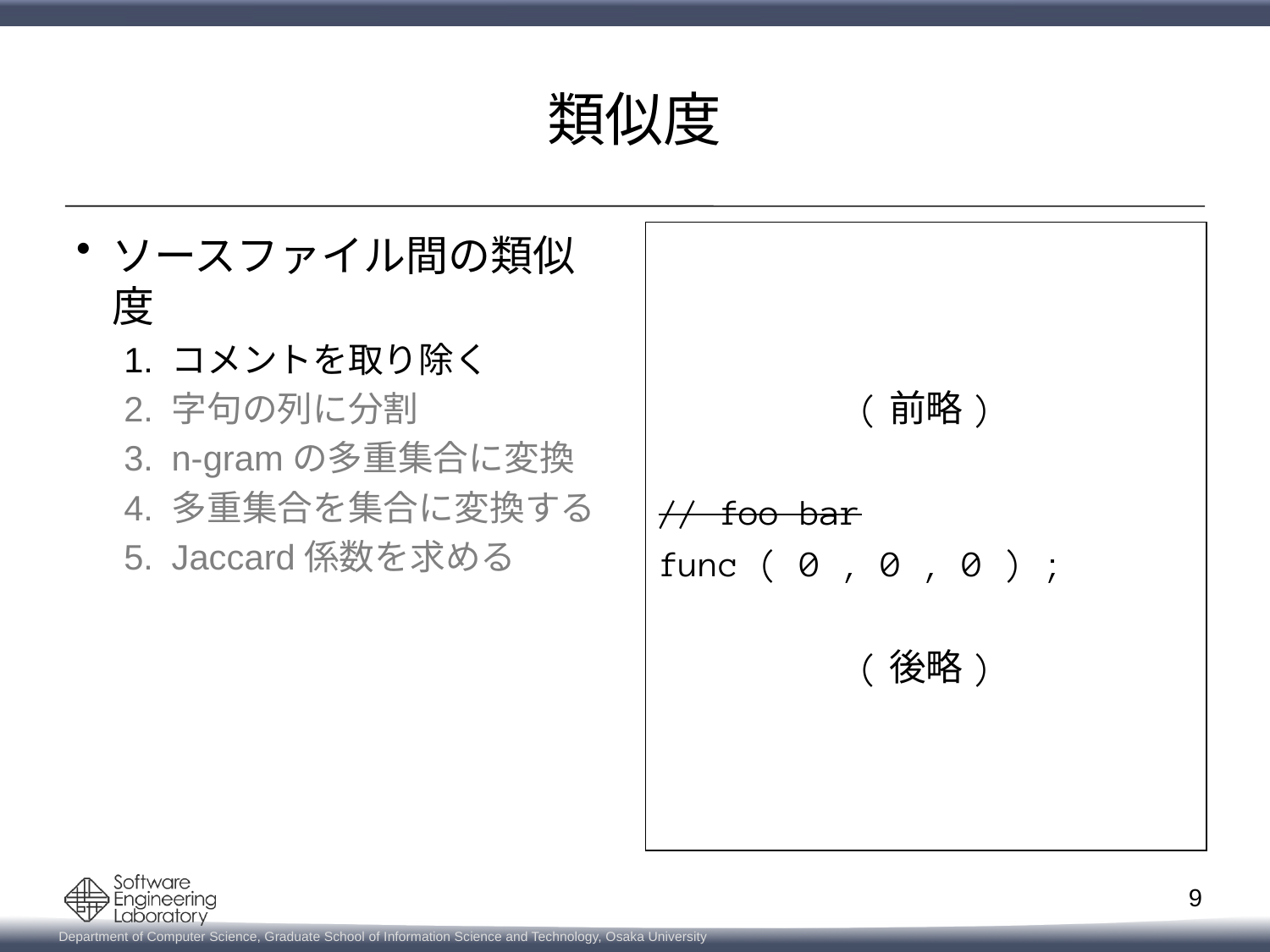

# 類似度
ソースファイル間の類似度
コメントを取り除く
字句の列に分割
n-gramの多重集合に変換
多重集合を集合に変換する
Jaccard係数を求める

(前略)

// foo bar
func ( 0 , 0 , 0 ) ;

(後略)
9